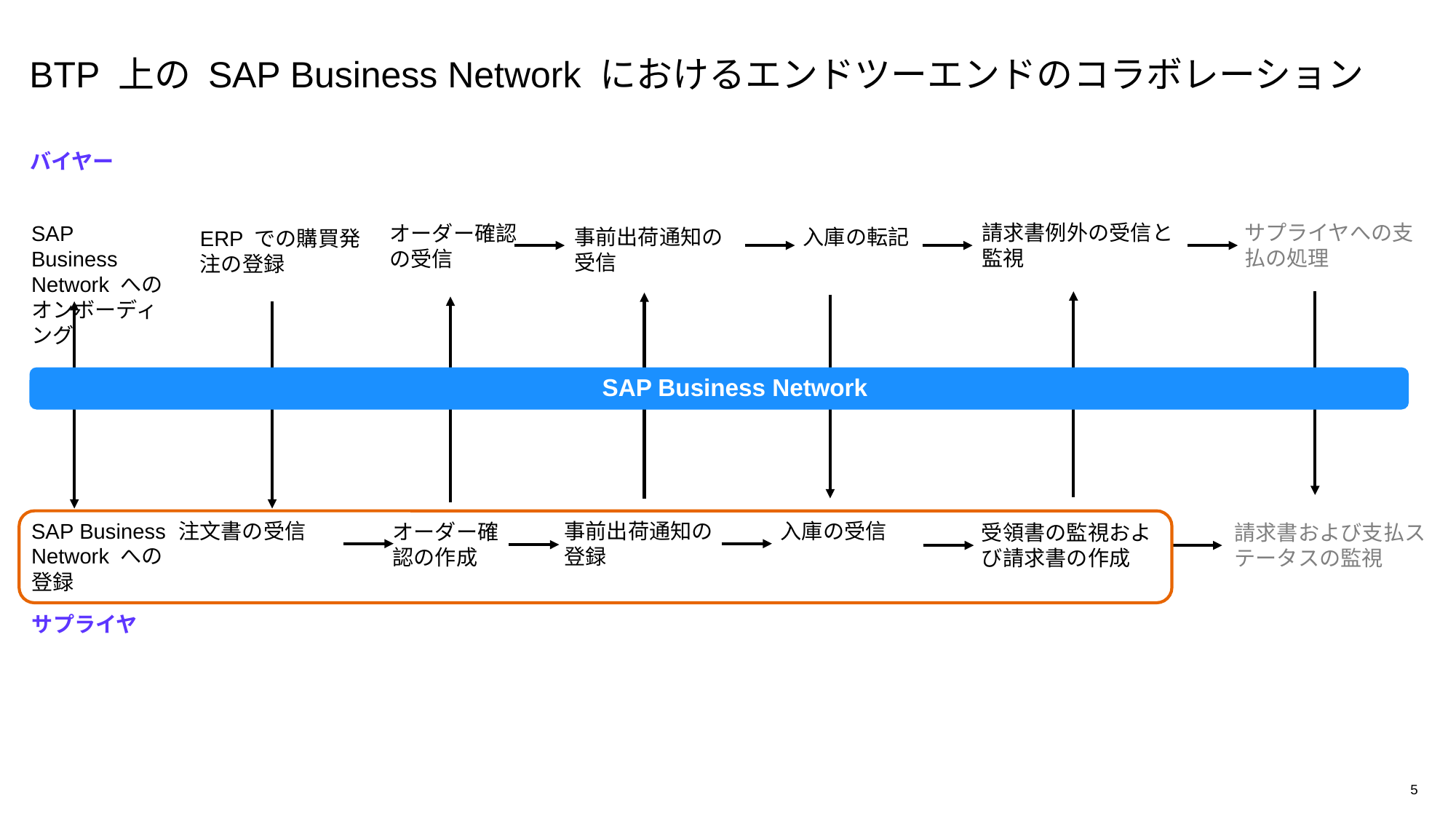

BTP 上の SAP Business Network におけるエンドツーエンドのコラボレーション
バイヤー
請求書例外の受信と監視
サプライヤへの支払の処理
オーダー確認の受信
SAP Business Network へのオンボーディング
事前出荷通知の受信
入庫の転記
ERP での購買発注の登録

SAP Business Network

SAP Business Network への登録
入庫の受信
注文書の受信
事前出荷通知の登録
オーダー確認の作成
受領書の監視および請求書の作成
請求書および支払ステータスの監視
サプライヤ